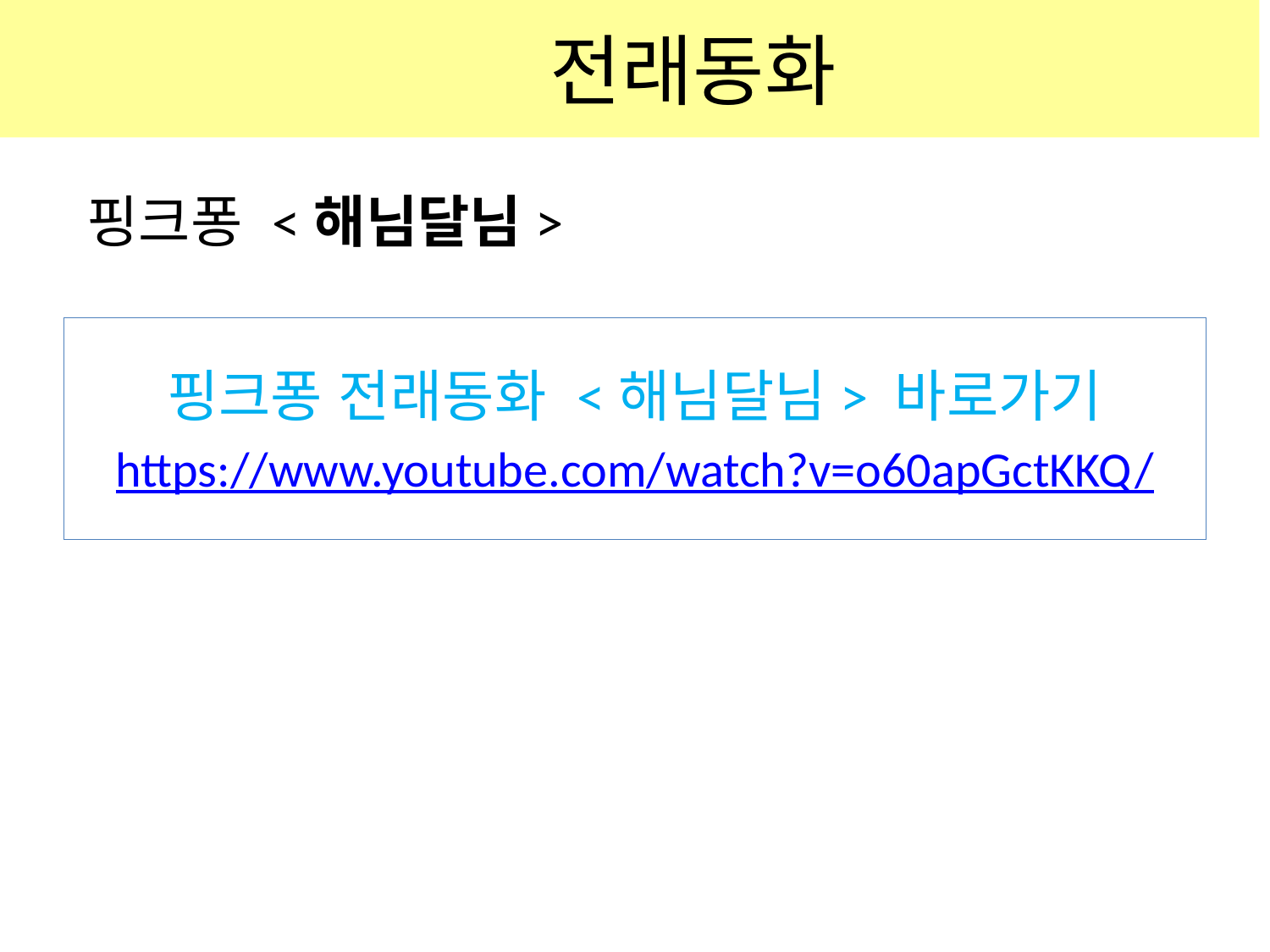

# 전래동화
핑크퐁 <해님달님>
핑크퐁 전래동화 <해님달님> 바로가기
https://www.youtube.com/watch?v=o60apGctKKQ/